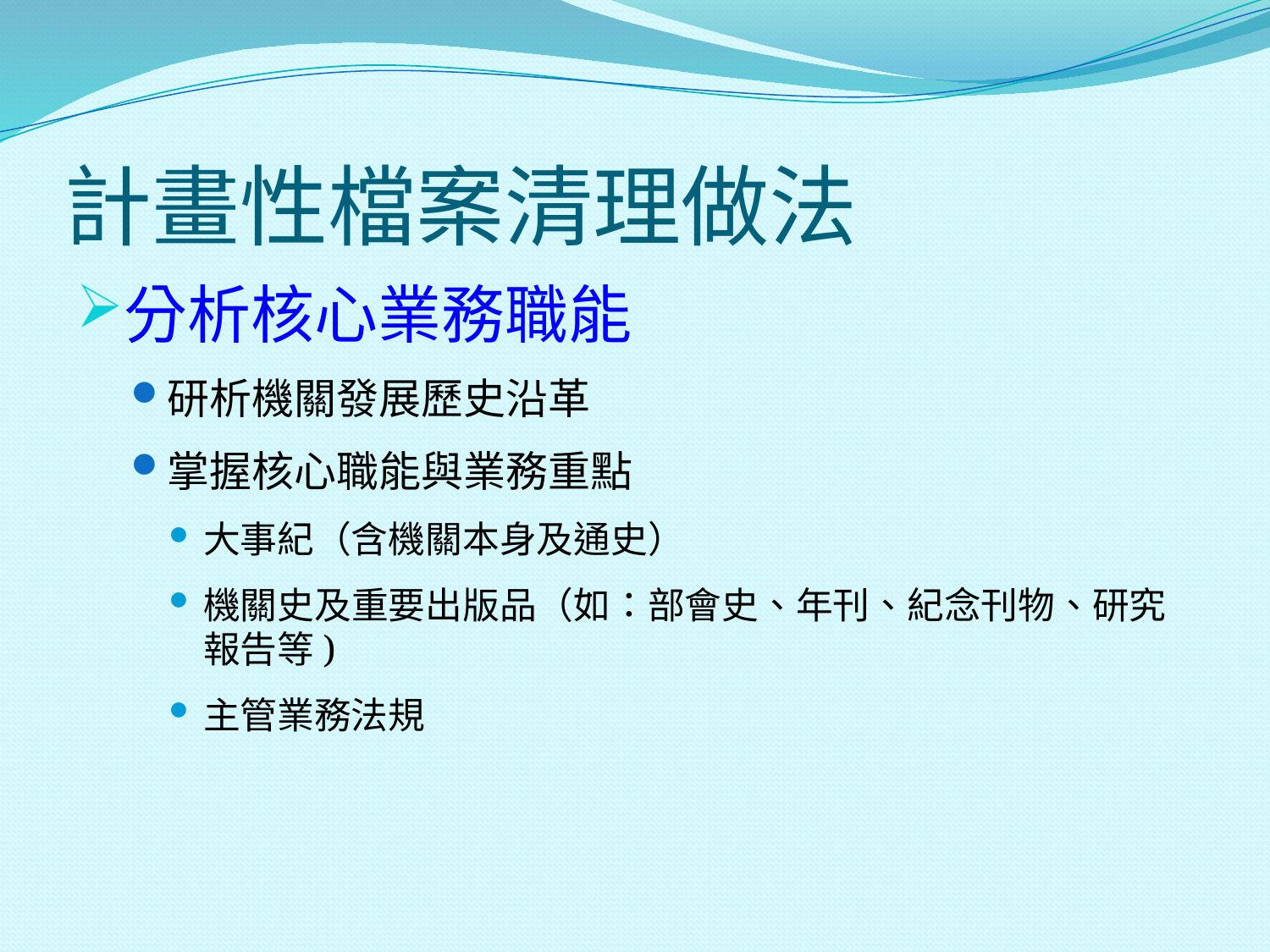

計畫性檔案清理做法
分析核心業務職能
研析機關發展歷史沿革
掌握核心職能與業務重點
大事紀（含機關本身及通史）
機關史及重要出版品（如：部會史、年刊、紀念刊物、研究報告等)
主管業務法規